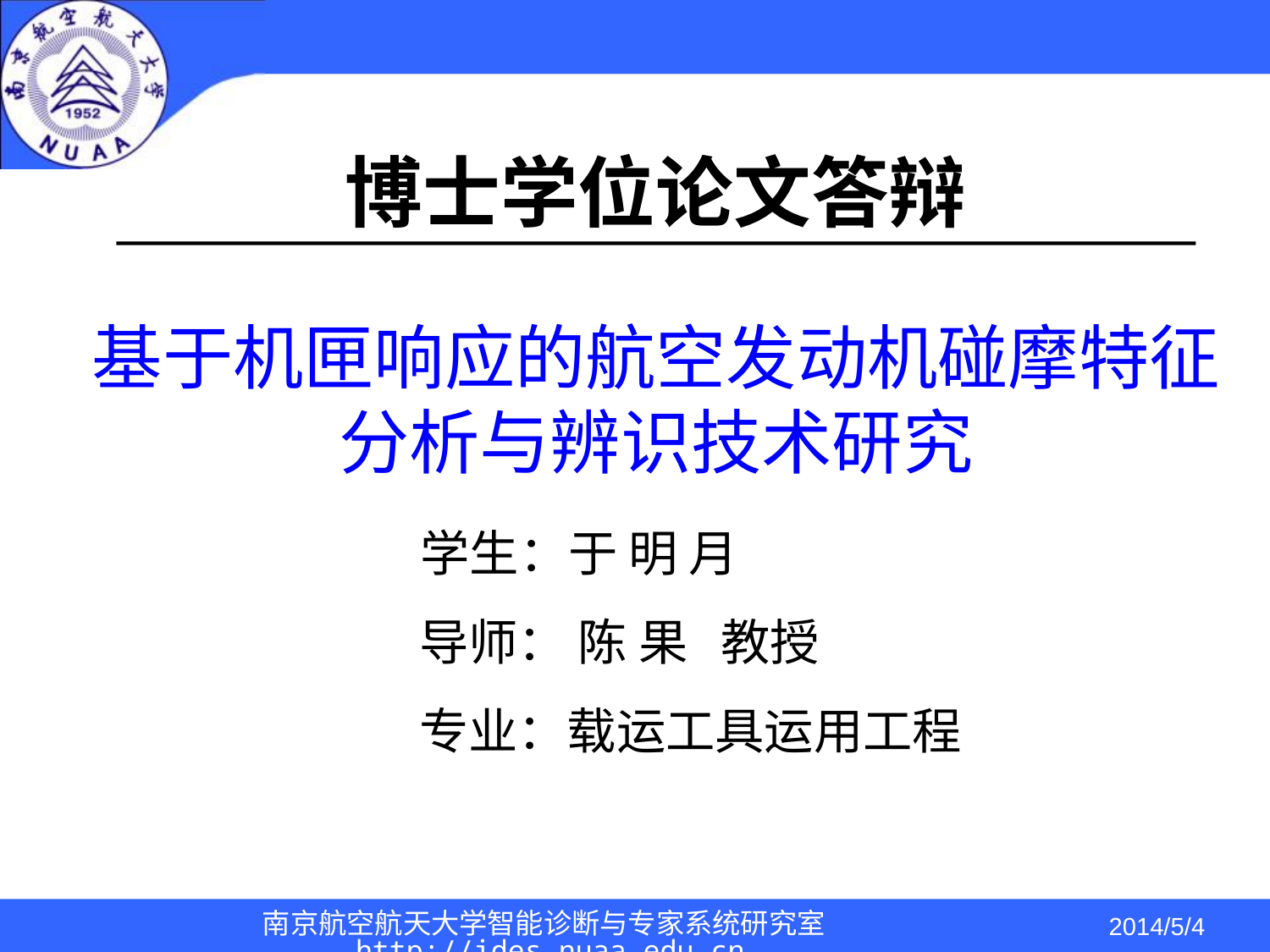

# 博士学位论文答辩

基于机匣响应的航空发动机碰摩特征分析与辨识技术研究
             学生：于 明 月
        导师： 陈 果   教授
        专业：载运工具运用工程
学    生：郝腾飞
指导教师：陈  果  教授
2014/5/4
南京航空航天大学智能诊断与专家系统研究室   http://ides.nuaa.edu.cn